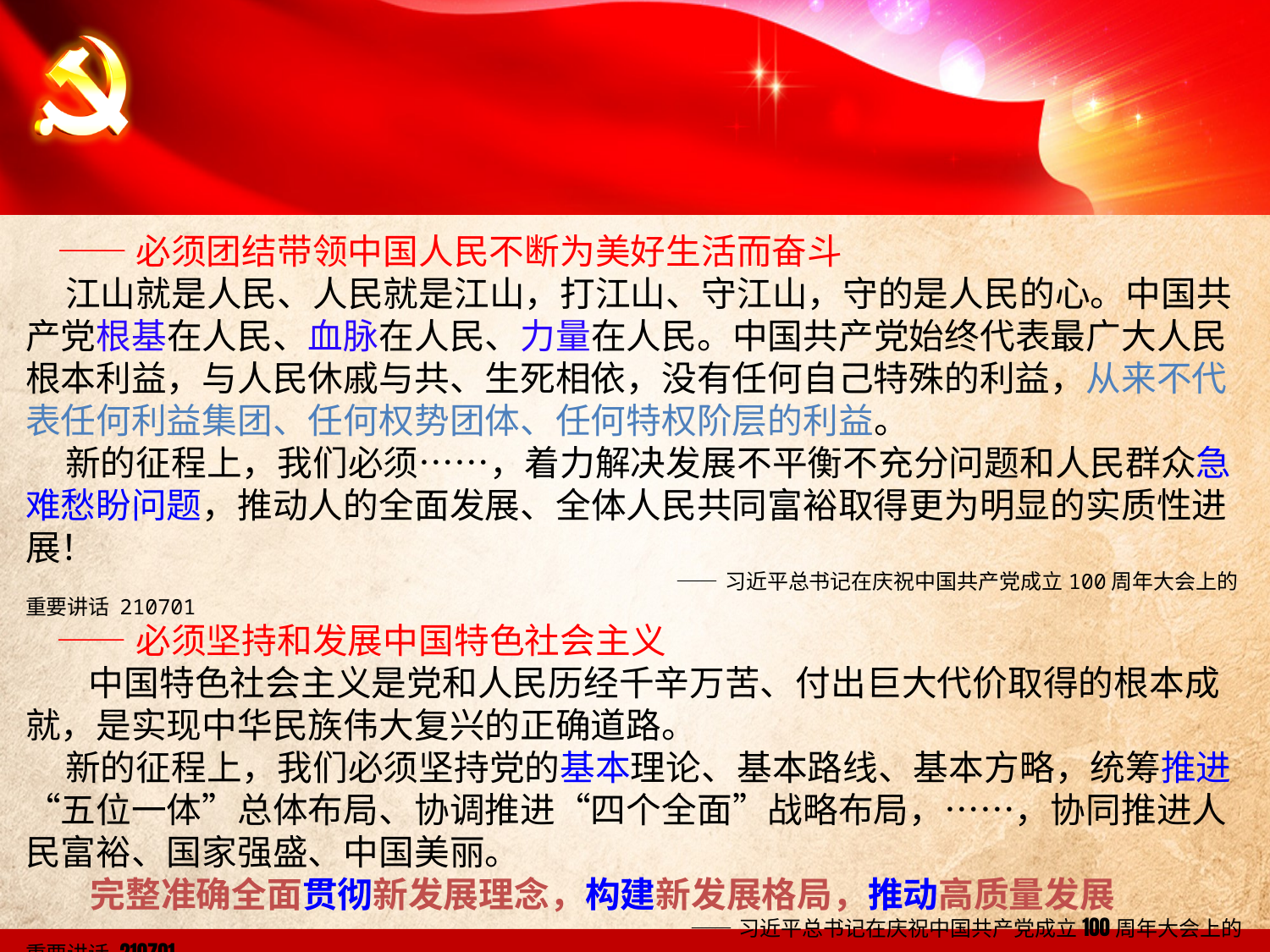

——必须团结带领中国人民不断为美好生活而奋斗
    江山就是人民、人民就是江山，打江山、守江山，守的是人民的心。中国共产党根基在人民、血脉在人民、力量在人民。中国共产党始终代表最广大人民根本利益，与人民休戚与共、生死相依，没有任何自己特殊的利益，从来不代表任何利益集团、任何权势团体、任何特权阶层的利益。
    新的征程上，我们必须……，着力解决发展不平衡不充分问题和人民群众急难愁盼问题，推动人的全面发展、全体人民共同富裕取得更为明显的实质性进展！
                                                                                                                                            ——习近平总书记在庆祝中国共产党成立100周年大会上的重要讲话 210701
    ——必须坚持和发展中国特色社会主义
       中国特色社会主义是党和人民历经千辛万苦、付出巨大代价取得的根本成就，是实现中华民族伟大复兴的正确道路。
    新的征程上，我们必须坚持党的基本理论、基本路线、基本方略，统筹推进“五位一体”总体布局、协调推进“四个全面”战略布局，……，协同推进人民富裕、国家强盛、中国美丽。
       完整准确全面贯彻新发展理念，构建新发展格局，推动高质量发展
                                                                                                                                               ——习近平总书记在庆祝中国共产党成立100周年大会上的重要讲话 210701